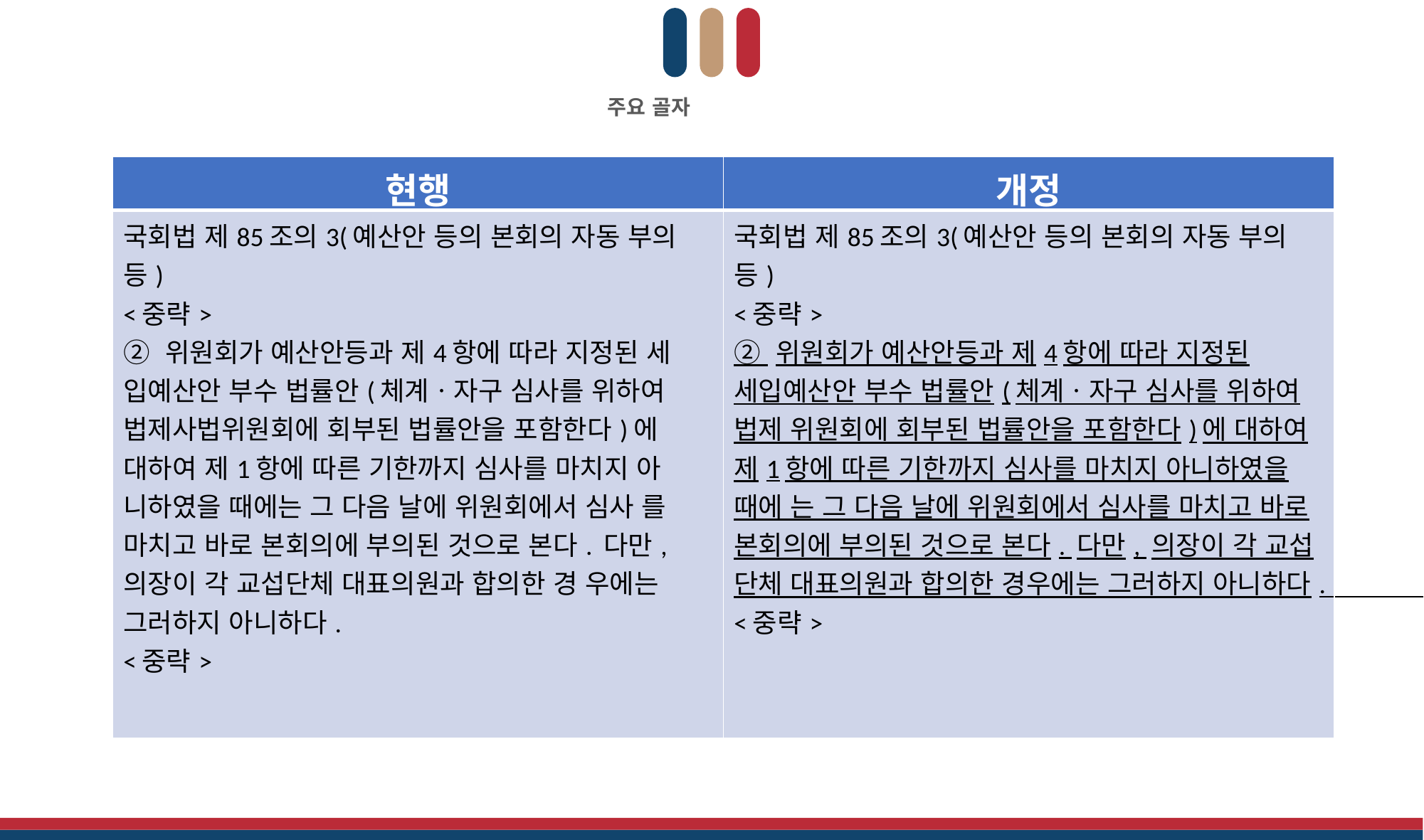

주요 골자

| 현행 | 개정 |
| --- | --- |
| 국회법 제85조의3(예산안 등의 본회의 자동 부의 등) <중략> ② 위원회가 예산안등과 제4항에 따라 지정된 세 입예산안 부수 법률안(체계ㆍ자구 심사를 위하여 법제사법위원회에 회부된 법률안을 포함한다)에 대하여 제1항에 따른 기한까지 심사를 마치지 아 니하였을 때에는 그 다음 날에 위원회에서 심사 를 마치고 바로 본회의에 부의된 것으로 본다. 다만, 의장이 각 교섭단체 대표의원과 합의한 경 우에는 그러하지 아니하다. <중략> | 국회법 제85조의3(예산안 등의 본회의 자동 부의 등) <중략> ② 위원회가 예산안등과 제4항에 따라 지정된 세입예산안 부수 법률안(체계ㆍ자구 심사를 위하여 법제 위원회에 회부된 법률안을 포함한다)에 대하여 제1항에 따른 기한까지 심사를 마치지 아니하였을 때에 는 그 다음 날에 위원회에서 심사를 마치고 바로 본회의에 부의된 것으로 본다. 다만, 의장이 각 교섭 단체 대표의원과 합의한 경우에는 그러하지 아니하다. <중략> |